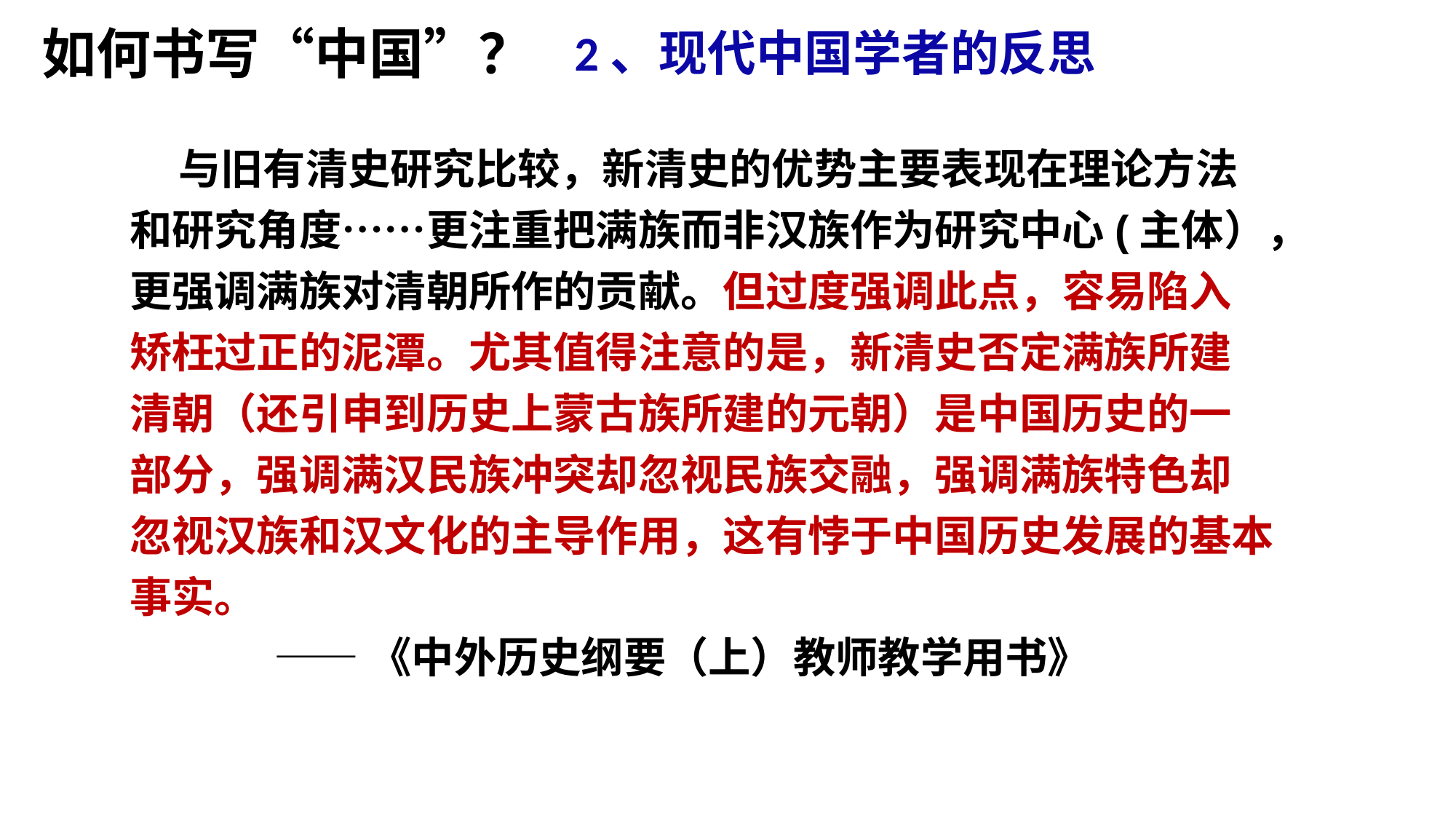

如何书写“中国”？
2、现代中国学者的反思
    与旧有清史研究比较，新清史的优势主要表现在理论方法
和研究角度……更注重把满族而非汉族作为研究中心(主体），
更强调满族对清朝所作的贡献。但过度强调此点，容易陷入
矫枉过正的泥潭。尤其值得注意的是，新清史否定满族所建
清朝（还引申到历史上蒙古族所建的元朝）是中国历史的一
部分，强调满汉民族冲突却忽视民族交融，强调满族特色却
忽视汉族和汉文化的主导作用，这有悖于中国历史发展的基本
事实。
               ——《中外历史纲要（上）教师教学用书》